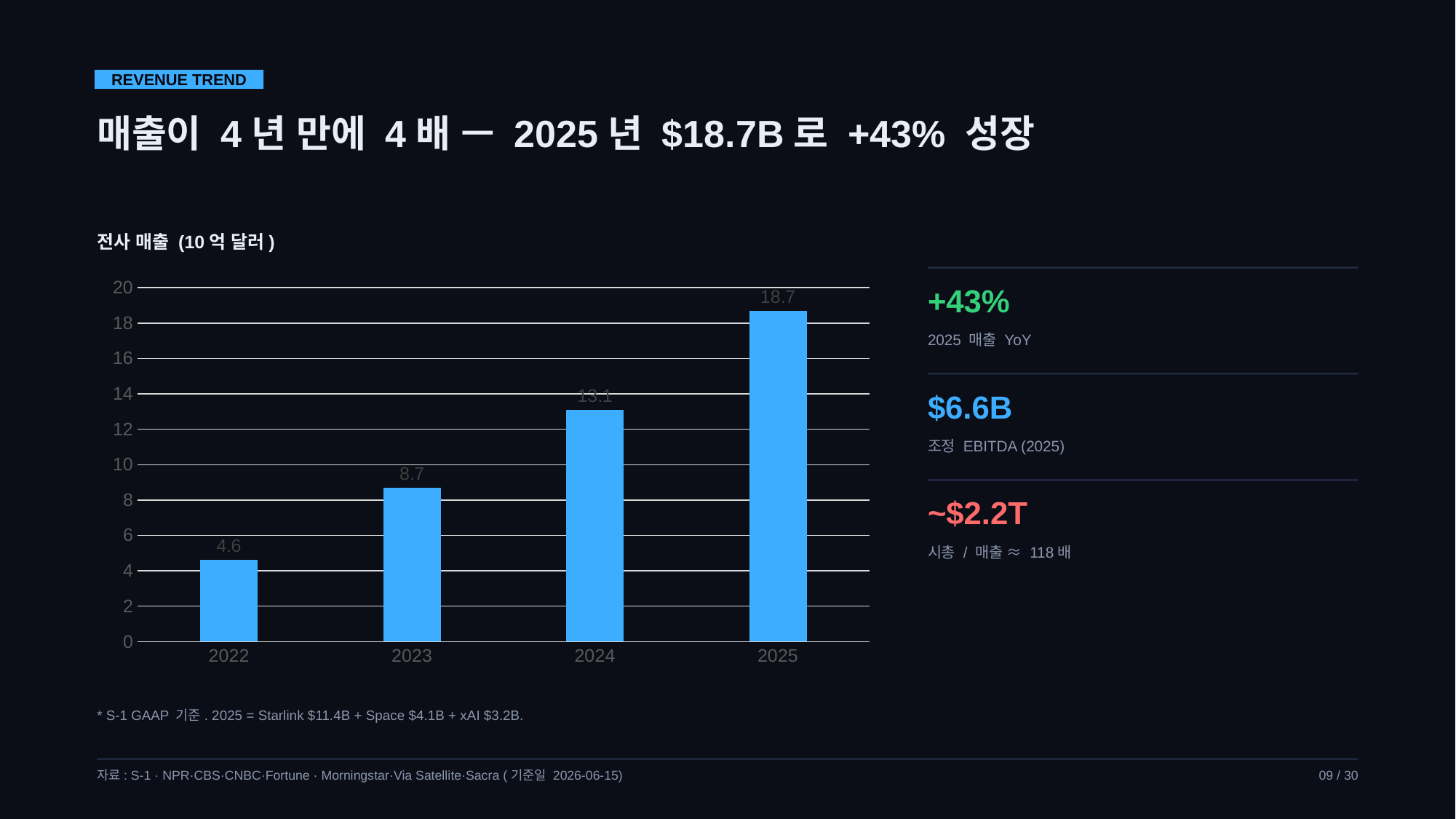

REVENUE TREND
매출이 4년 만에 4배 — 2025년 $18.7B로 +43% 성장
전사 매출 (10억 달러)

### Chart

| Category |  |
|---|---|
| 2022 | 4.6 |
| 2023 | 8.7 |
| 2024 | 13.1 |
| 2025 | 18.7 |
+43%
2025 매출 YoY

$6.6B
조정 EBITDA (2025)

~$2.2T
시총 / 매출 ≈ 118배
* S-1 GAAP 기준. 2025 = Starlink $11.4B + Space $4.1B + xAI $3.2B.

자료: S-1 · NPR·CBS·CNBC·Fortune · Morningstar·Via Satellite·Sacra (기준일 2026-06-15)
09 / 30